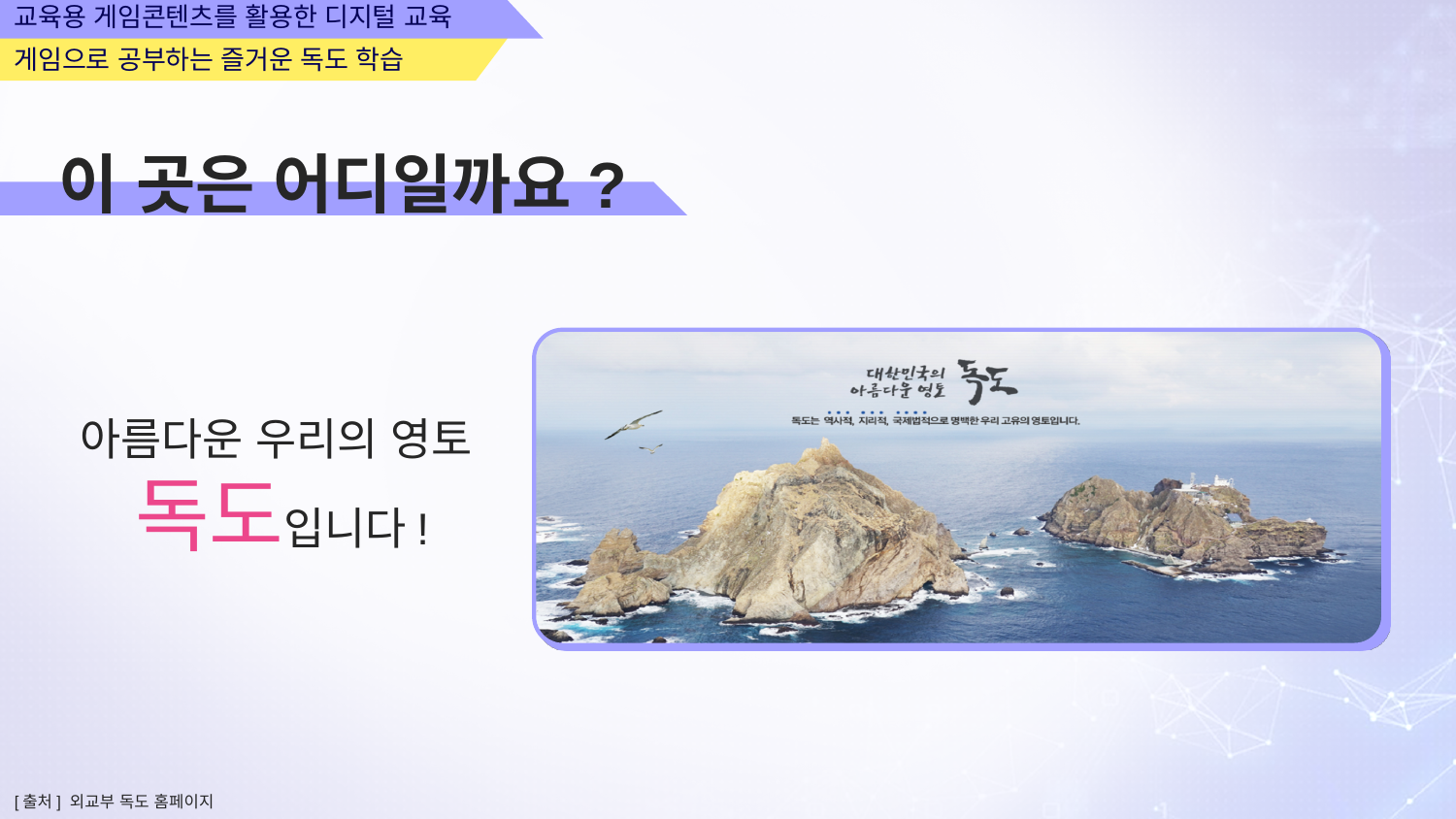

이 곳은 어디일까요?

아름다운 우리의 영토
독도입니다!
[출처] 외교부 독도 홈페이지